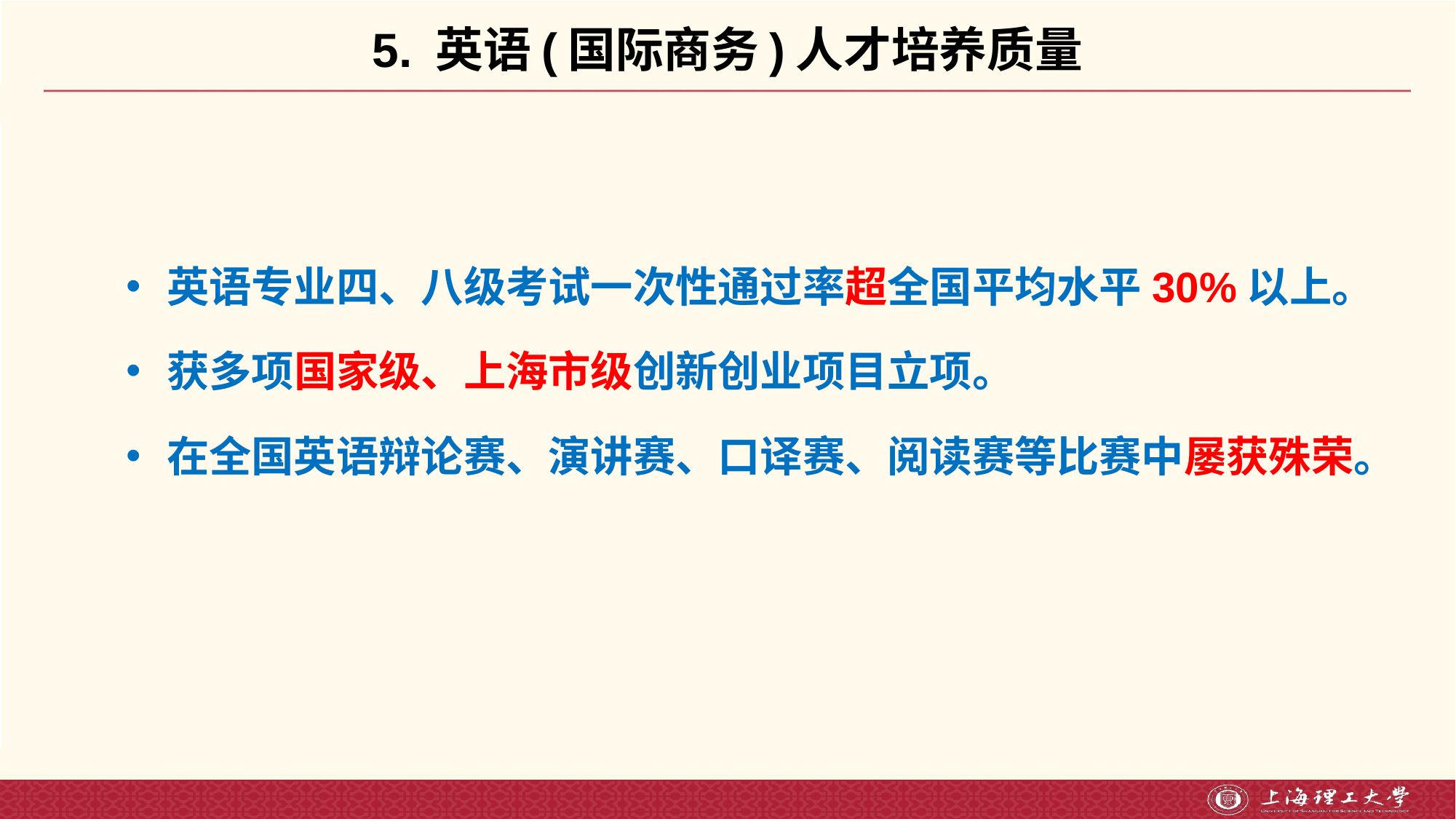

# 5. 英语(国际商务)人才培养质量
英语专业四、八级考试一次性通过率超全国平均水平30%以上。
获多项国家级、上海市级创新创业项目立项。
在全国英语辩论赛、演讲赛、口译赛、阅读赛等比赛中屡获殊荣。